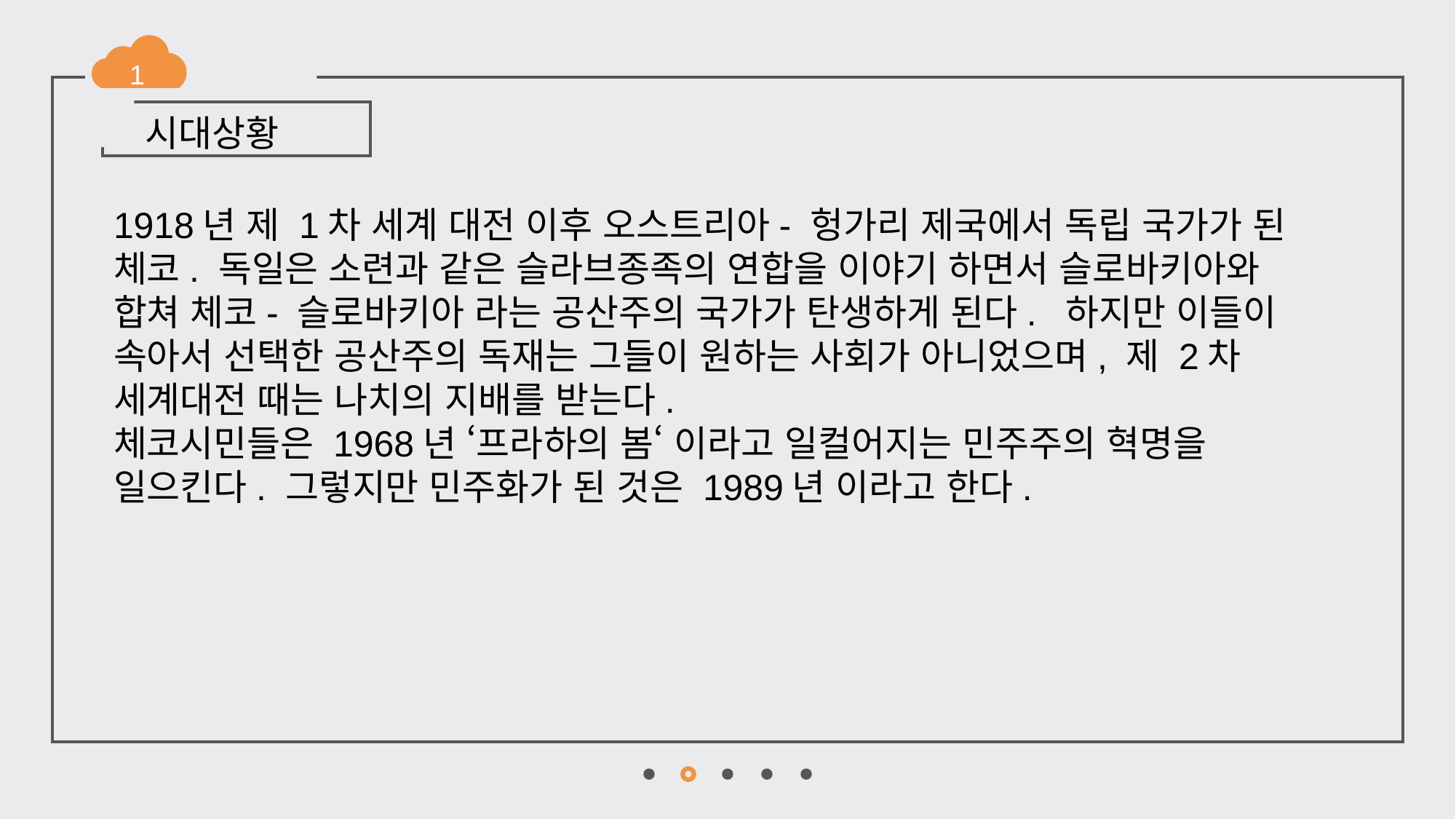

1

시대상황

1918년 제 1차 세계 대전 이후 오스트리아- 헝가리 제국에서 독립 국가가 된 체코. 독일은 소련과 같은 슬라브종족의 연합을 이야기 하면서 슬로바키아와 합쳐 체코- 슬로바키아 라는 공산주의 국가가 탄생하게 된다.  하지만 이들이 속아서 선택한 공산주의 독재는 그들이 원하는 사회가 아니었으며, 제 2차 세계대전 때는 나치의 지배를 받는다.
체코시민들은 1968년 ‘프라하의 봄‘ 이라고 일컬어지는 민주주의 혁명을 일으킨다. 그렇지만 민주화가 된 것은 1989년 이라고 한다.